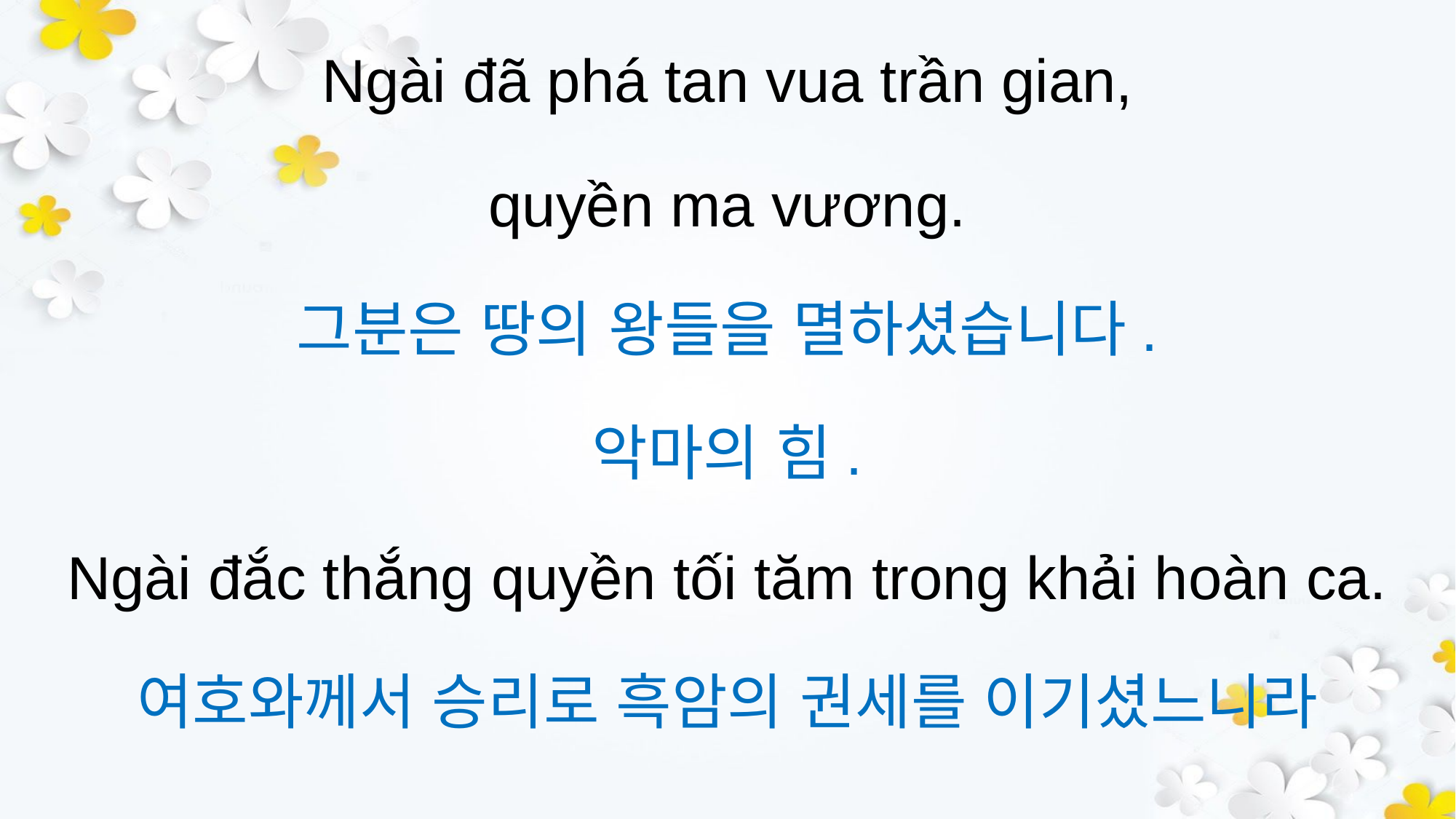

Ngài đã phá tan vua trần gian,
quyền ma vương.
그분은 땅의 왕들을 멸하셨습니다.
악마의 힘.
Ngài đắc thắng quyền tối tăm trong khải hoàn ca.
여호와께서 승리로 흑암의 권세를 이기셨느니라